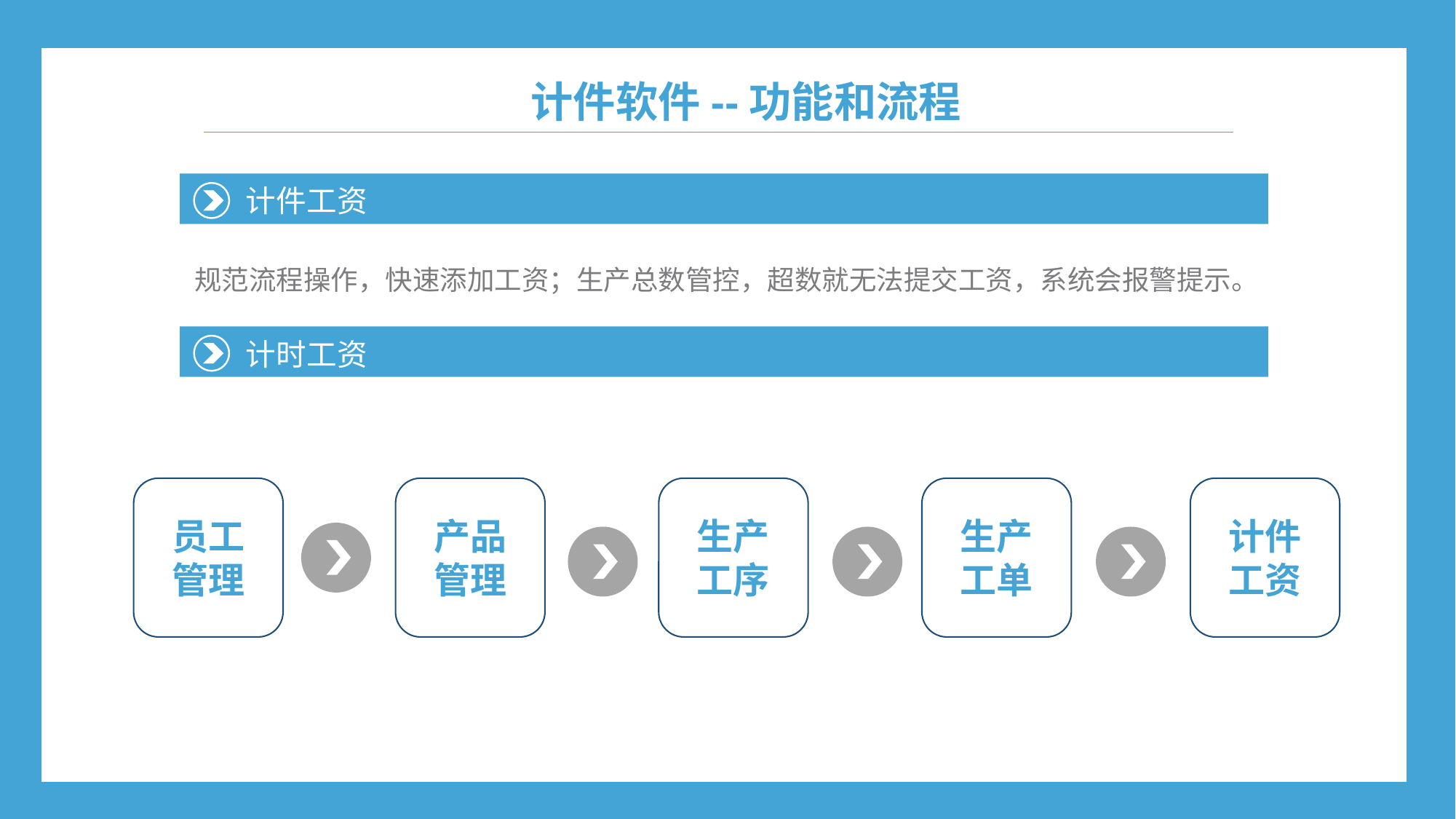

计件软件--功能和流程

计件工资

规范流程操作，快速添加工资；生产总数管控，超数就无法提交工资，系统会报警提示。

计时工资

员工
管理
产品
管理
生产
工序
生产
工单
计件
工资